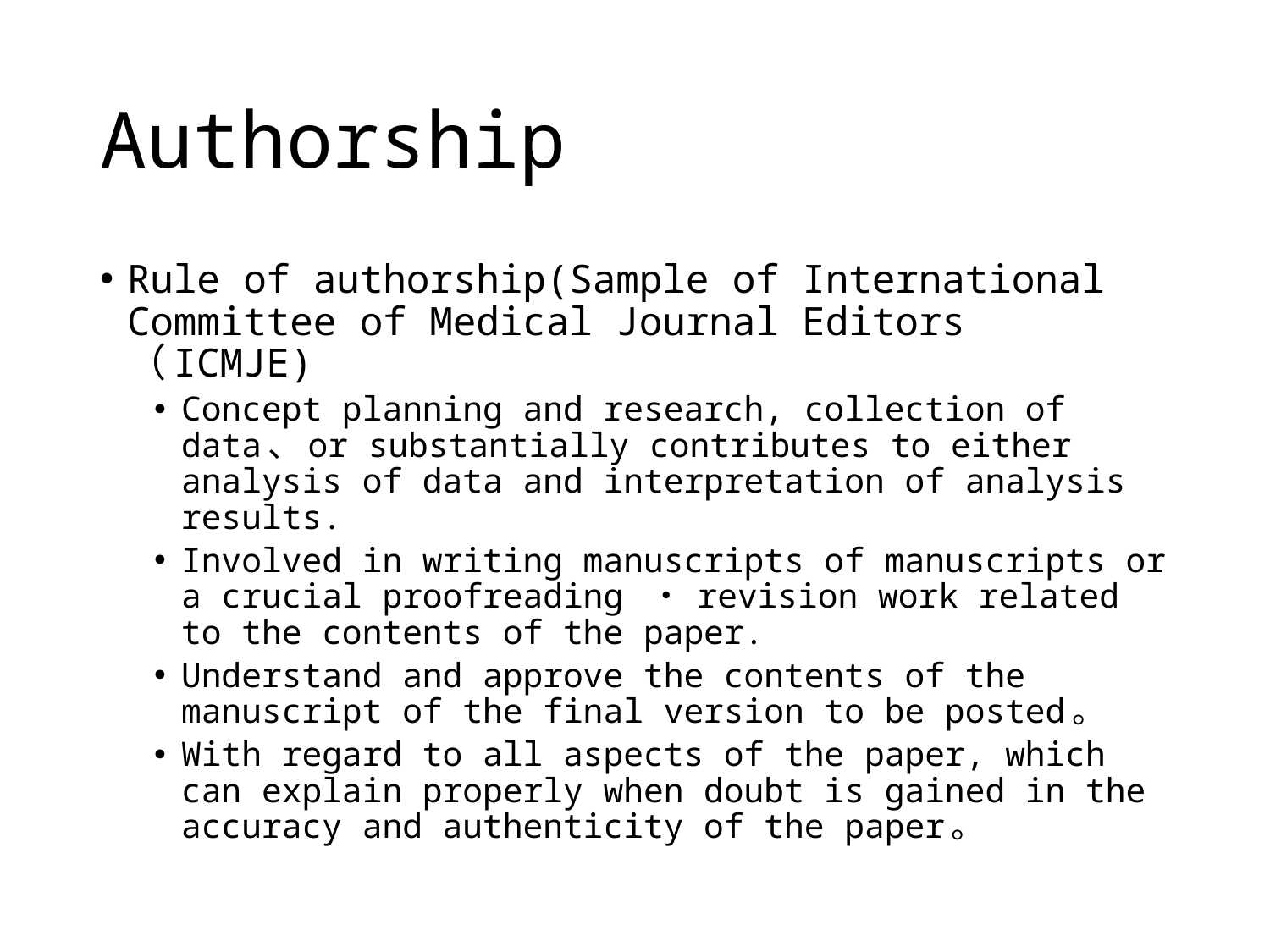

# Authorship
Rule of authorship(Sample of International Committee of Medical Journal Editors （ICMJE)
Concept planning and research, collection of data、or substantially contributes to either analysis of data and interpretation of analysis results.
Involved in writing manuscripts of manuscripts or a crucial proofreading ・ revision work related to the contents of the paper.
Understand and approve the contents of the manuscript of the final version to be posted。
With regard to all aspects of the paper, which can explain properly when doubt is gained in the accuracy and authenticity of the paper。